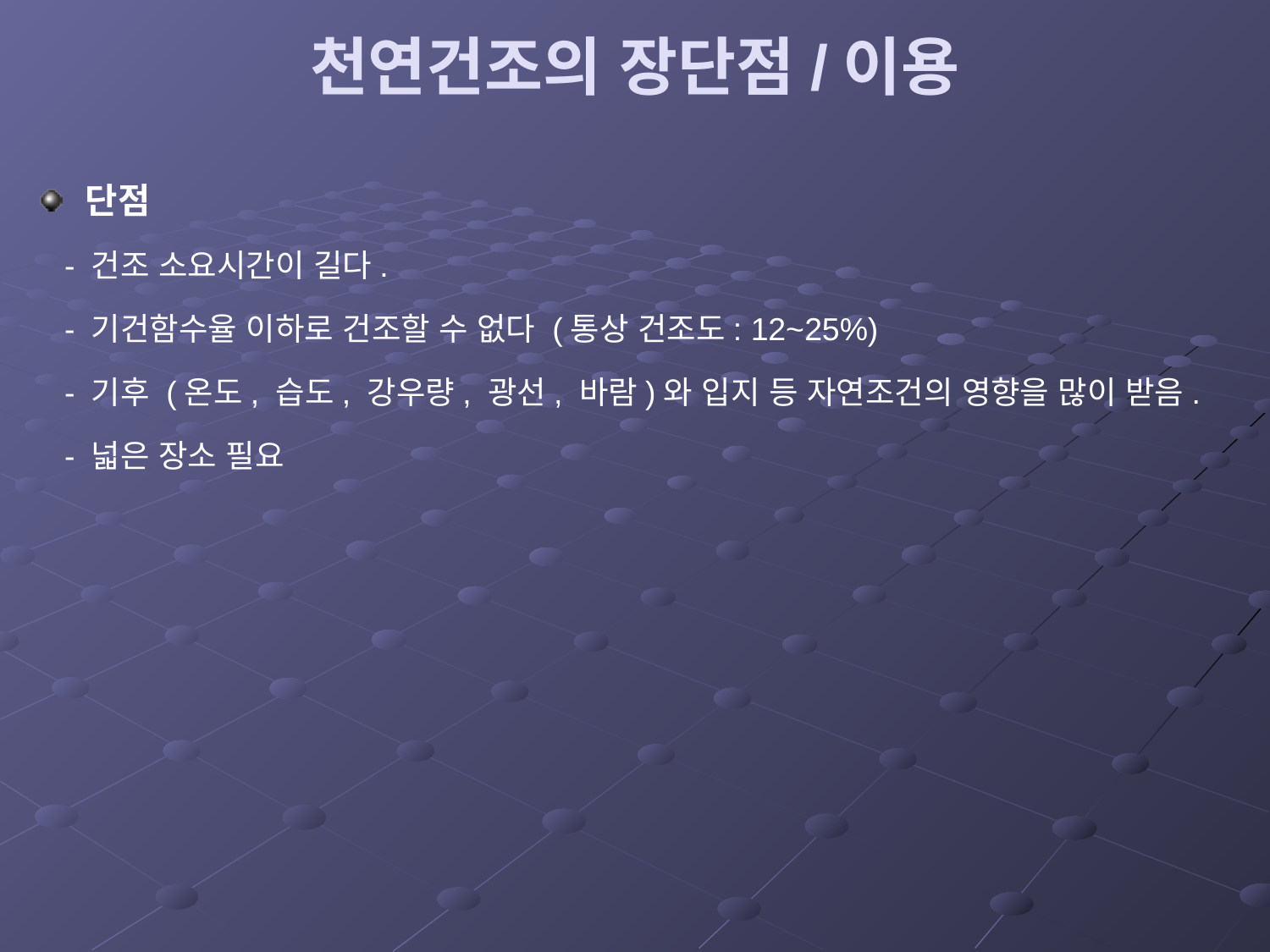

# 천연건조의 장단점/이용
단점
   - 건조 소요시간이 길다.
   - 기건함수율 이하로 건조할 수 없다 (통상 건조도: 12~25%)
   - 기후 (온도, 습도, 강우량, 광선, 바람)와 입지 등 자연조건의 영향을 많이 받음.
   - 넓은 장소 필요